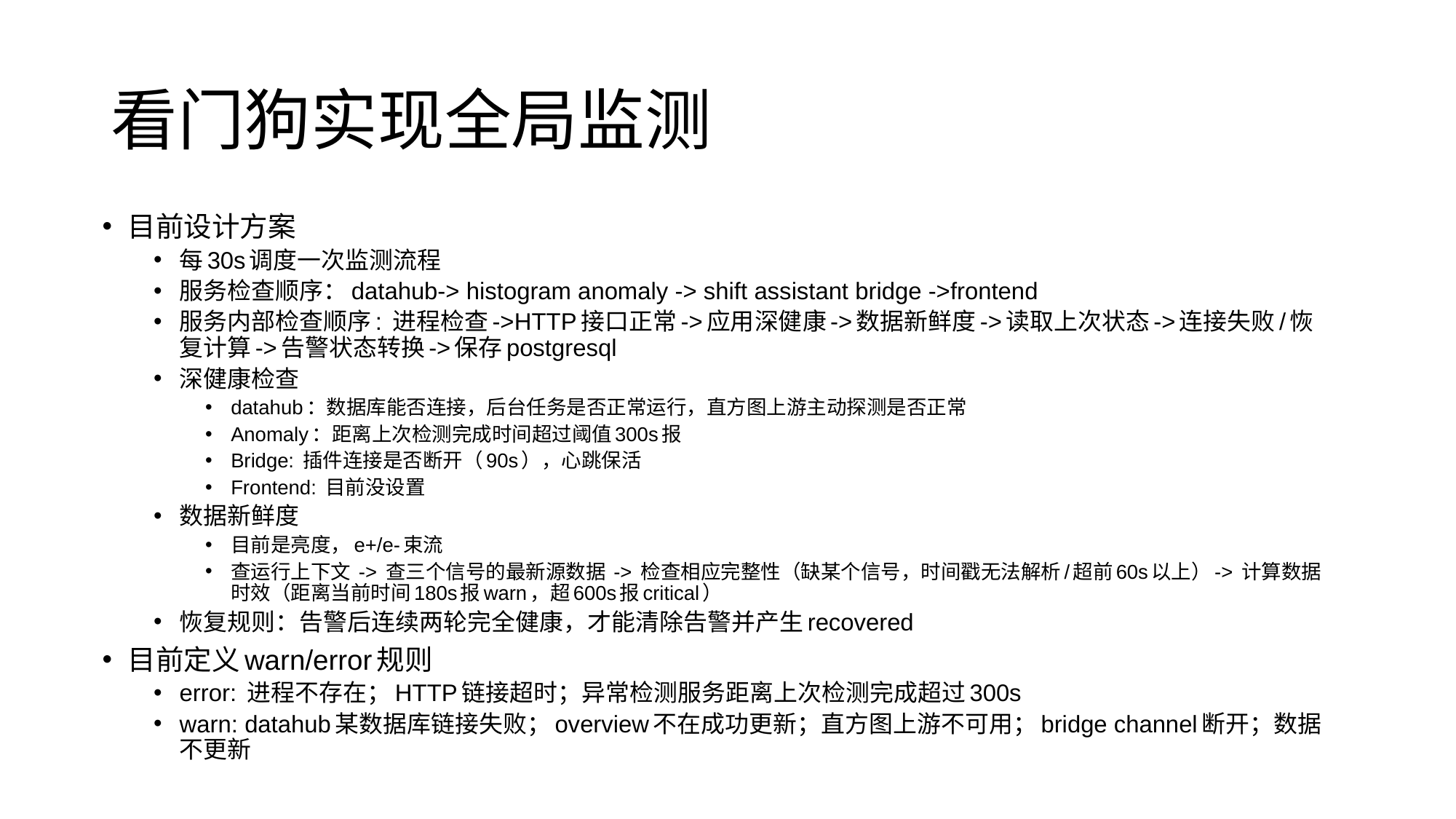

# 看门狗实现全局监测
目前设计方案
每30s调度一次监测流程
服务检查顺序：datahub-> histogram anomaly -> shift assistant bridge ->frontend
服务内部检查顺序: 进程检查->HTTP接口正常->应用深健康->数据新鲜度->读取上次状态->连接失败/恢复计算->告警状态转换->保存postgresql
深健康检查
datahub：数据库能否连接，后台任务是否正常运行，直方图上游主动探测是否正常
Anomaly：距离上次检测完成时间超过阈值300s报
Bridge: 插件连接是否断开（90s），心跳保活
Frontend: 目前没设置
数据新鲜度
目前是亮度，e+/e-束流
查运行上下文 -> 查三个信号的最新源数据 -> 检查相应完整性（缺某个信号，时间戳无法解析/超前60s以上）-> 计算数据时效（距离当前时间180s报warn，超600s报critical）
恢复规则：告警后连续两轮完全健康，才能清除告警并产生recovered
目前定义warn/error规则
error: 进程不存在；HTTP链接超时；异常检测服务距离上次检测完成超过300s
warn: datahub某数据库链接失败；overview不在成功更新；直方图上游不可用；bridge channel断开；数据不更新